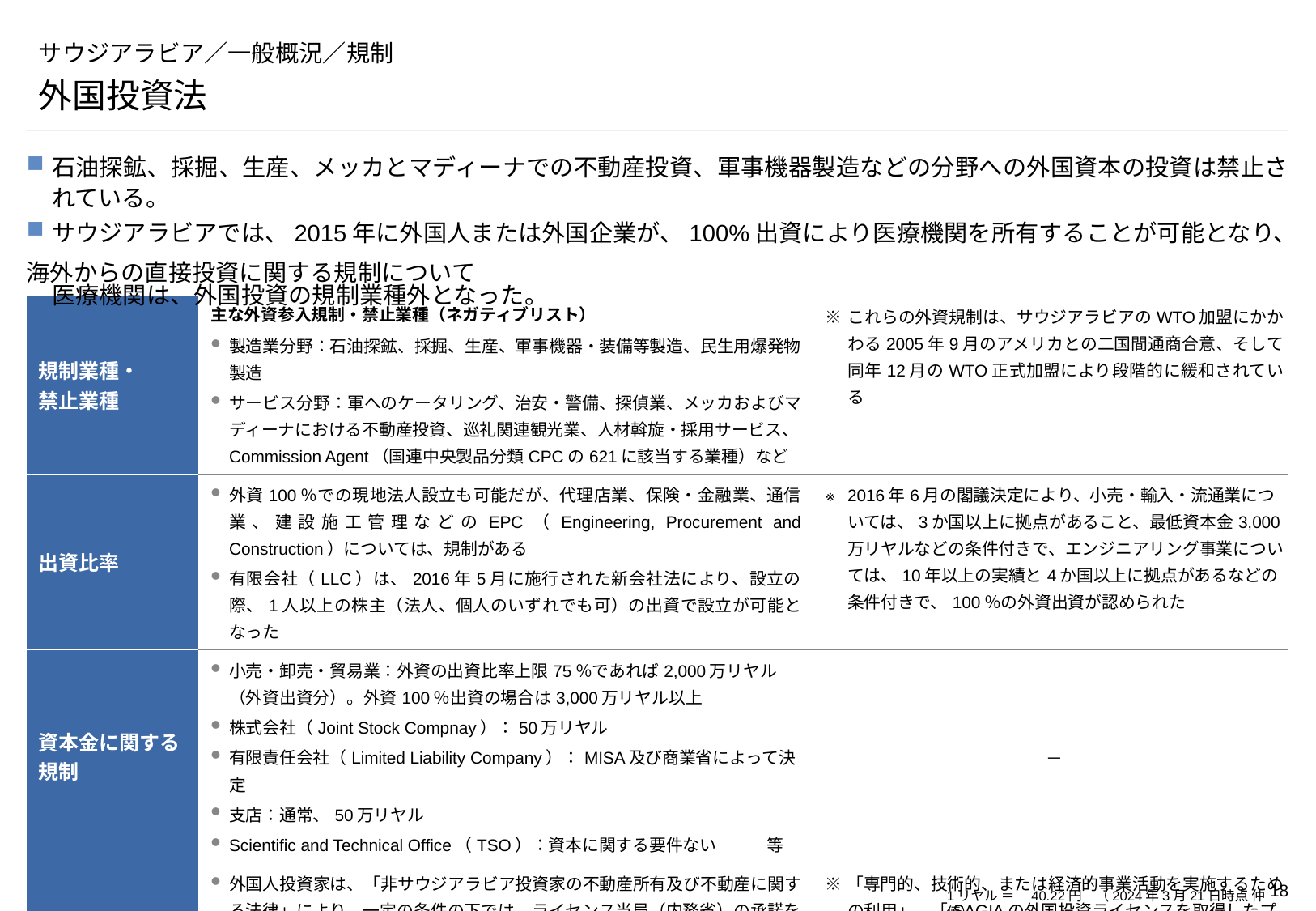

# サウジアラビア／一般概況／規制
外国投資法
石油探鉱、採掘、生産、メッカとマディーナでの不動産投資、軍事機器製造などの分野への外国資本の投資は禁止されている。
サウジアラビアでは、2015年に外国人または外国企業が、100%出資により医療機関を所有することが可能となり、
医療機関は、外国投資の規制業種外となった。
海外からの直接投資に関する規制について
| 規制業種・ 禁止業種 | 主な外資参入規制・禁止業種（ネガティブリスト） 製造業分野：石油探鉱、採掘、生産、軍事機器・装備等製造、民生用爆発物製造 サービス分野：軍へのケータリング、治安・警備、探偵業、メッカおよびマディーナにおける不動産投資、巡礼関連観光業、人材斡旋・採用サービス、Commission Agent（国連中央製品分類CPCの621に該当する業種）など | ※ これらの外資規制は、サウジアラビアのWTO加盟にかかわる2005年9月のアメリカとの二国間通商合意、そして同年12月のWTO正式加盟により段階的に緩和されている |
| --- | --- | --- |
| 出資比率 | 外資100％での現地法人設立も可能だが、代理店業、保険・金融業、通信業、建設施工管理などのEPC（Engineering, Procurement and Construction）については、規制がある 有限会社（LLC）は、2016年5月に施行された新会社法により、設立の際、1人以上の株主（法人、個人のいずれでも可）の出資で設立が可能となった | ※ 2016年6月の閣議決定により、小売・輸入・流通業については、3か国以上に拠点があること、最低資本金3,000万リヤルなどの条件付きで、エンジニアリング事業については、10年以上の実績と4か国以上に拠点があるなどの条件付きで、100％の外資出資が認められた |
| 資本金に関する 規制 | 小売・卸売・貿易業：外資の出資比率上限75％であれば2,000万リヤル（外資出資分）。外資100％出資の場合は3,000万リヤル以上 株式会社（Joint Stock Compnay）：50万リヤル 有限責任会社（Limited Liability Company）：MISA及び商業省によって決定 支店：通常、50万リヤル　 Scientific and Technical Office（TSO）：資本に関する要件ない　　　等 | － |
| 外国企業の 土地所有の可否 | 外国人投資家は、「非サウジアラビア投資家の不動産所有及び不動産に関する法律」により、一定の条件の下では、ライセンス当局（内務省）の承諾を得ることを条件に必要な不動産（土地含む）を所有することができる なお、2019年5月、高度技術を有する、あるいはファンドオーナーなど、一定の字条件を満たした外国人に対して、サウジアラビア人スポンサー不要の居住権（いわゆるグリーンカード）が与えられることが、諮問評議会で承認され、該当外国人の土地所有が可能となった | ※「専門的、技術的、または経済的事業活動を実施するための利用」、「SAGIAの外国投資ライセンスを取得したプロジェクトに従事する従業員の個人住宅用不動産としての利用」、「適法な滞在許可証（イカーマ）を有する個人の住居のための利用」のいずれかの利用目的の場合に限る |
1リヤル ＝　40.22円　（2024年3月21日時点 仲値）
（出所） JETRO HP